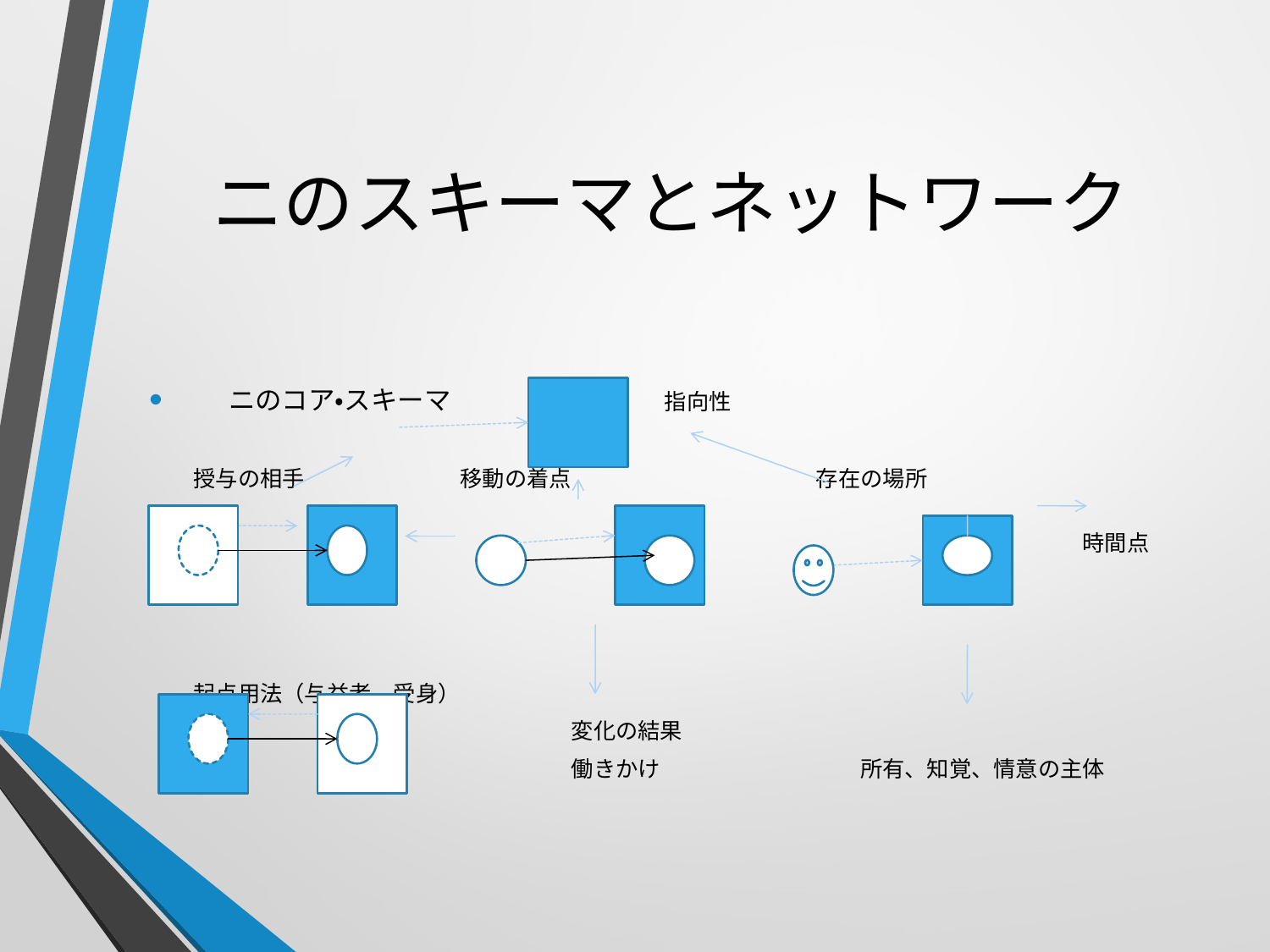

# ニのスキーマとネットワーク
      ニのコア・スキーマ　　　　　　　　指向性

　　授与の相手　　　　　　　移動の着点　　　　　　　　　　　存在の場所
　　　　　　　　　　　　　　　　　　　　　　　　　　　　　　　　　　　　　　　　　　時間点

　　起点用法（与益者、受身）
　　　　　　　　　　　　　　　　　　　変化の結果
　　　　　　　　　　　　　　　　　　　働きかけ　　　　　　　　　所有、知覚、情意の主体